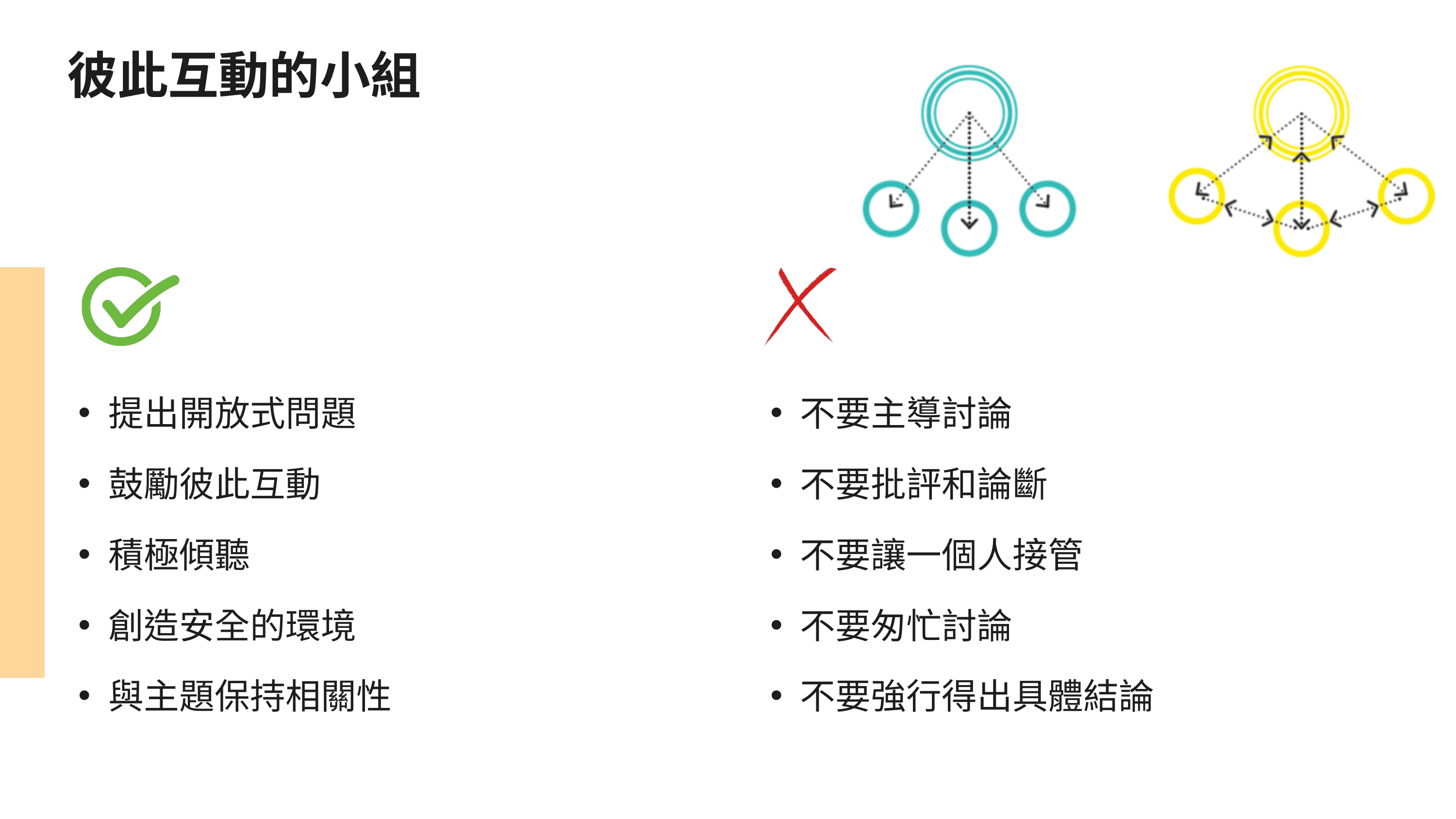

彼此互動的小組

提出開放式問題
鼓勵彼此互動
積極傾聽
創造安全的環境
與主題保持相關性
不要主導討論
不要批評和論斷
不要讓一個人接管
不要匆忙討論
不要強行得出具體結論